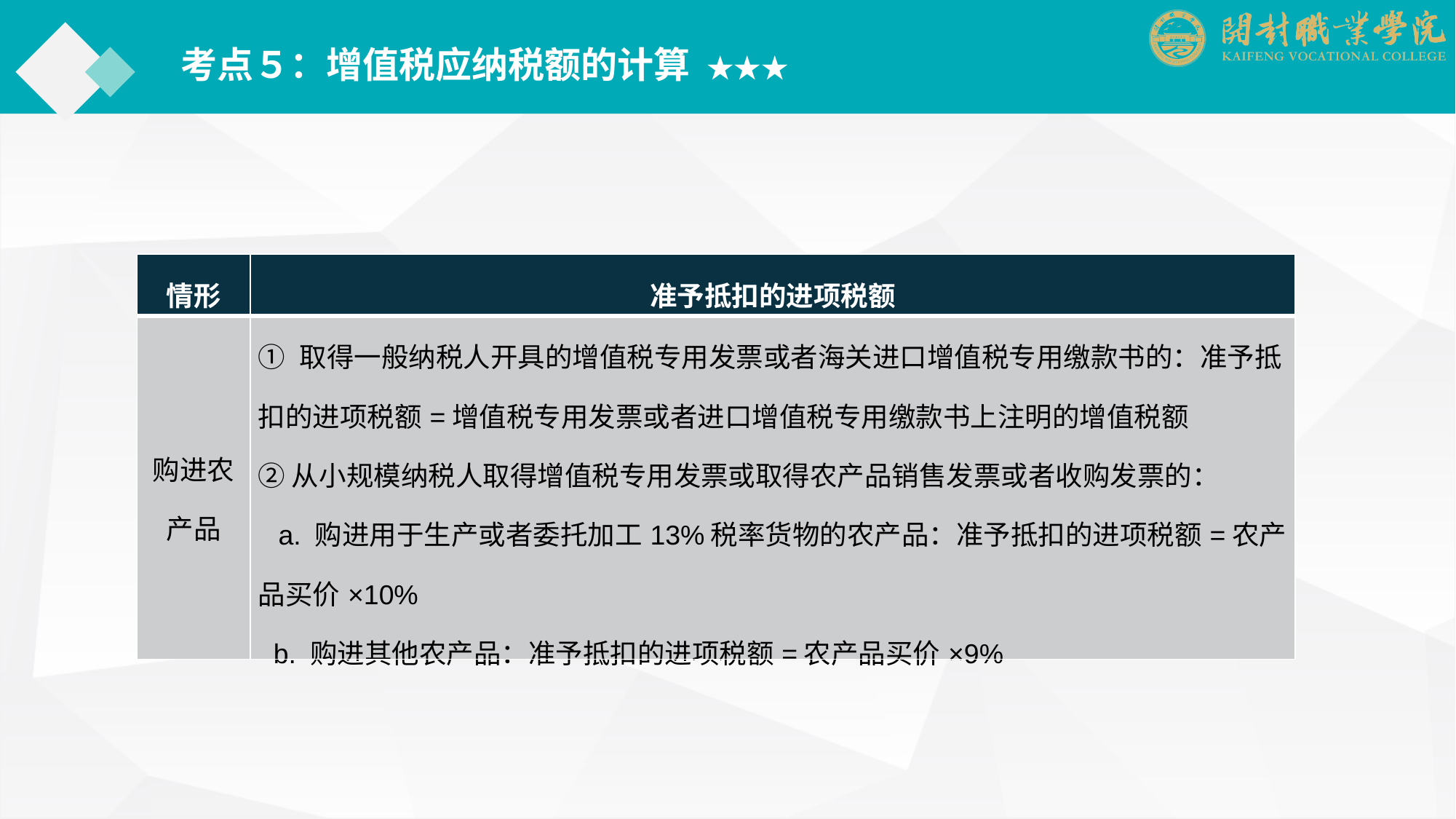

考点５：增值税应纳税额的计算  ★★★
| 情形 | 准予抵扣的进项税额 |
| --- | --- |
| 购进农产品 | ① 取得一般纳税人开具的增值税专用发票或者海关进口增值税专用缴款书的：准予抵扣的进项税额=增值税专用发票或者进口增值税专用缴款书上注明的增值税额 ② 从小规模纳税人取得增值税专用发票或取得农产品销售发票或者收购发票的： a. 购进用于生产或者委托加工13%税率货物的农产品：准予抵扣的进项税额=农产品买价×10% b. 购进其他农产品：准予抵扣的进项税额=农产品买价×9% |